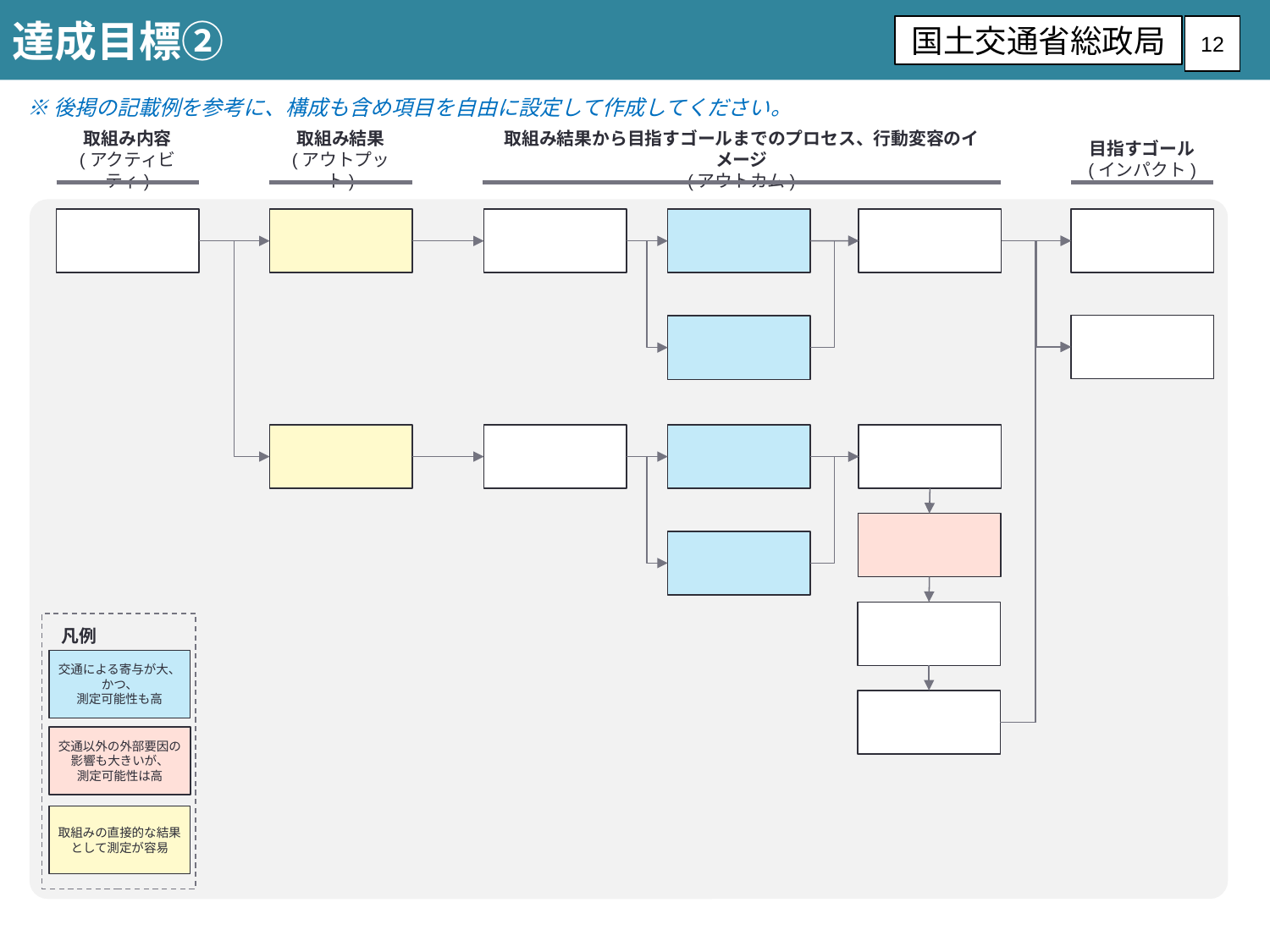

達成目標②
国土交通省総政局
12
※後掲の記載例を参考に、構成も含め項目を自由に設定して作成してください。
取組み内容
(アクティビティ)
取組み結果
(アウトプット)
取組み結果から目指すゴールまでのプロセス、行動変容のイメージ
(アウトカム)
目指すゴール
(インパクト)

凡例
交通による寄与が大、
かつ、
測定可能性も高
交通以外の外部要因の影響も大きいが、
測定可能性は高
取組みの直接的な結果として測定が容易